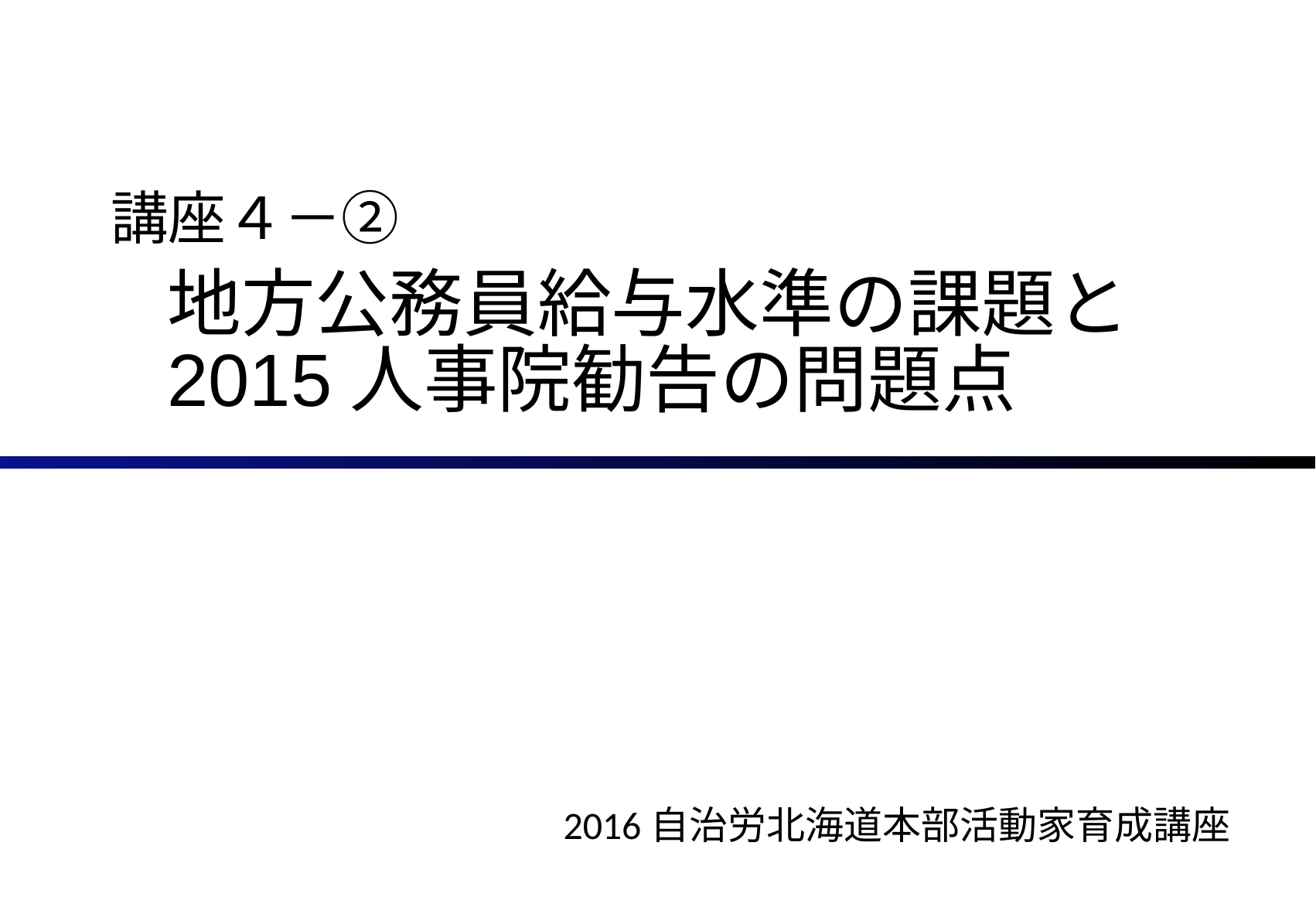

# 講座４－②

地方公務員給与水準の課題と

2015人事院勧告の問題点

2016自治労北海道本部活動家育成講座